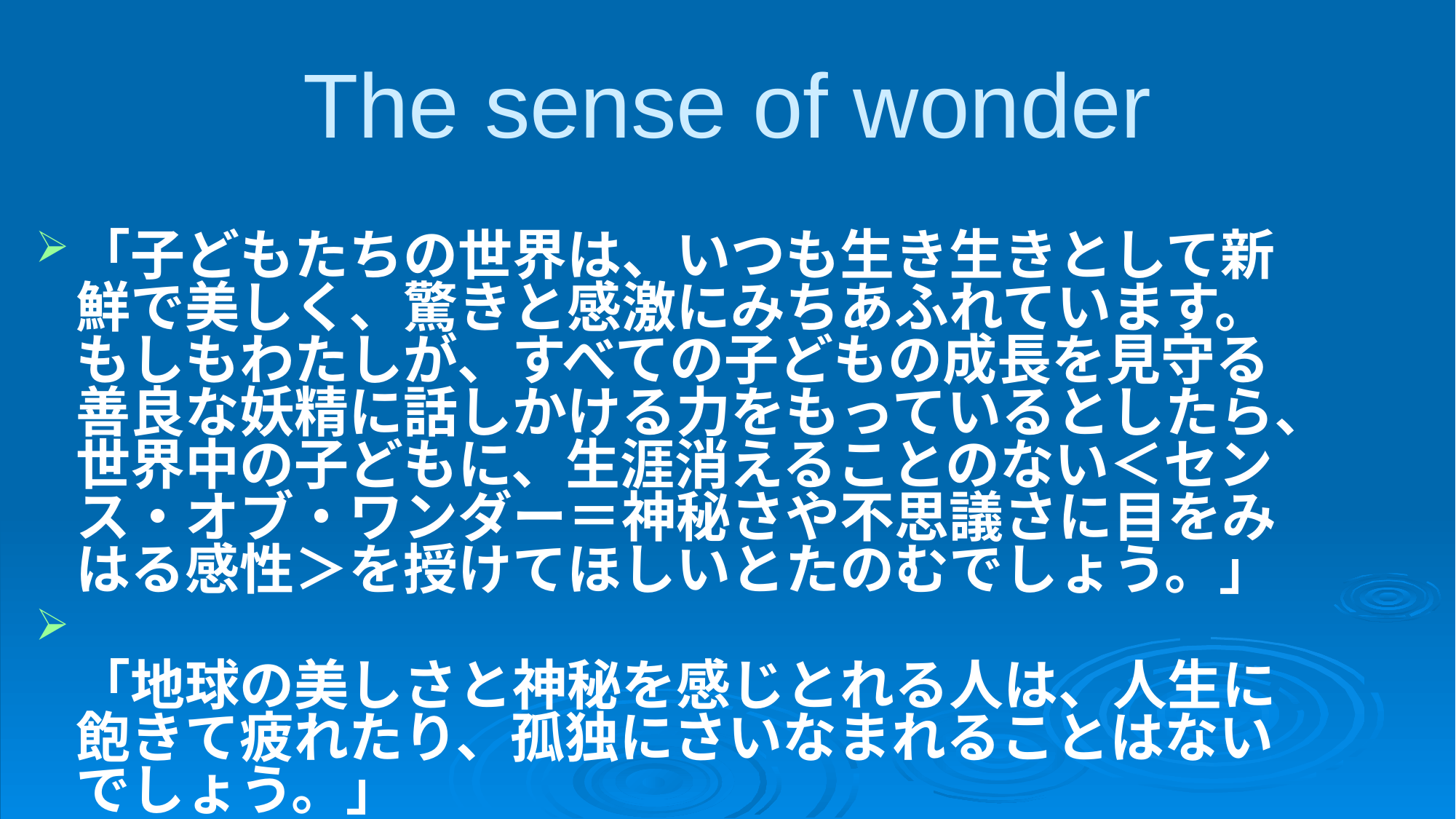

# The sense of wonder
「子どもたちの世界は、いつも生き生きとして新鮮で美しく、驚きと感激にみちあふれています。もしもわたしが、すべての子どもの成長を見守る善良な妖精に話しかける力をもっているとしたら、世界中の子どもに、生涯消えることのない＜センス・オブ・ワンダー＝神秘さや不思議さに目をみはる感性＞を授けてほしいとたのむでしょう。」
「地球の美しさと神秘を感じとれる人は、人生に飽きて疲れたり、孤独にさいなまれることはないでしょう。」